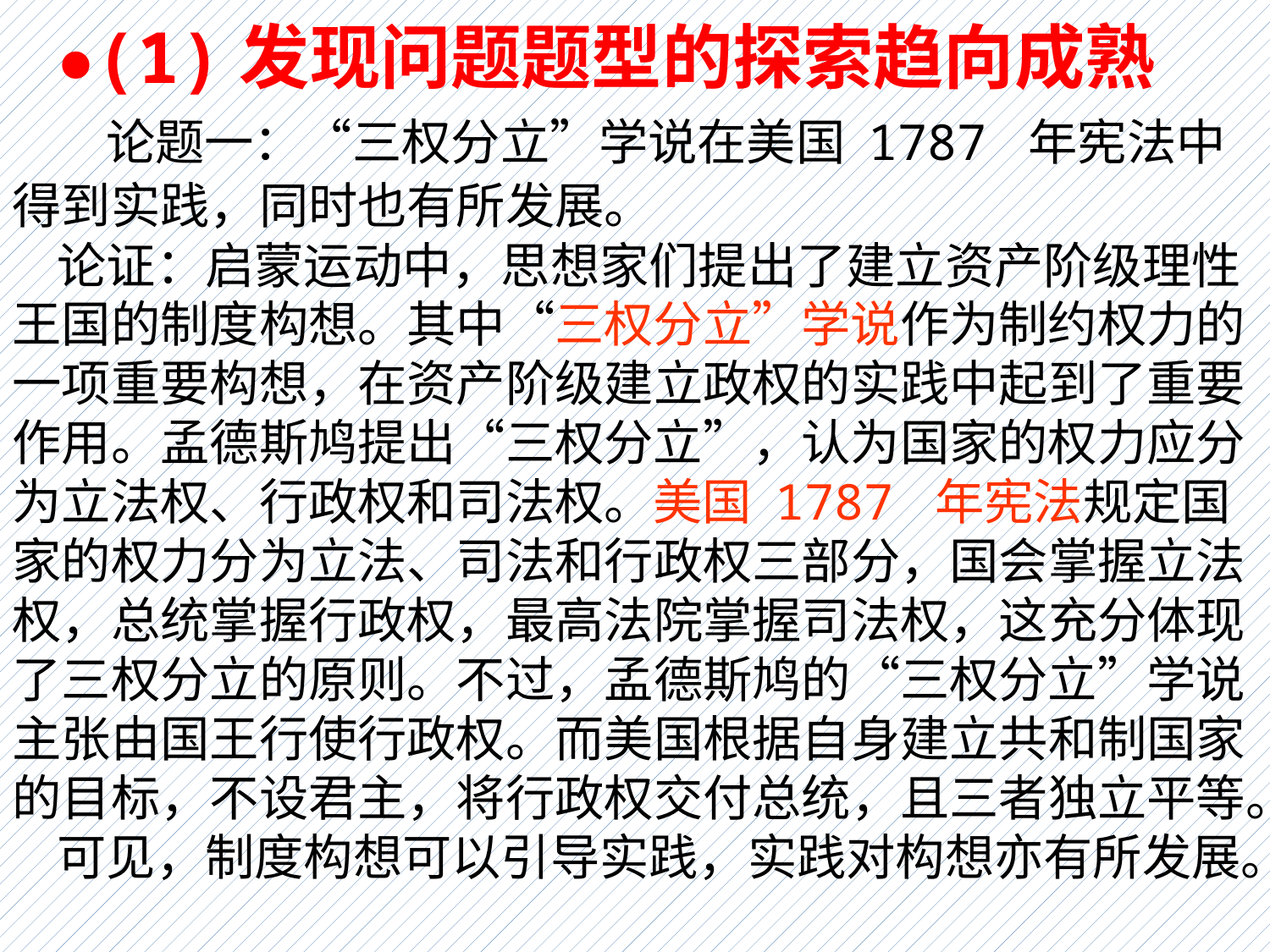

●(1)发现问题题型的探索趋向成熟
 　论题一：“三权分立”学说在美国 1787 年宪法中得到实践，同时也有所发展。
   论证：启蒙运动中，思想家们提出了建立资产阶级理性王国的制度构想。其中“三权分立”学说作为制约权力的一项重要构想，在资产阶级建立政权的实践中起到了重要作用。孟德斯鸠提出“三权分立”，认为国家的权力应分为立法权、行政权和司法权。美国 1787 年宪法规定国家的权力分为立法、司法和行政权三部分，国会掌握立法权，总统掌握行政权，最高法院掌握司法权，这充分体现了三权分立的原则。不过，孟德斯鸠的“三权分立”学说主张由国王行使行政权。而美国根据自身建立共和制国家的目标，不设君主，将行政权交付总统，且三者独立平等。
   可见，制度构想可以引导实践，实践对构想亦有所发展。